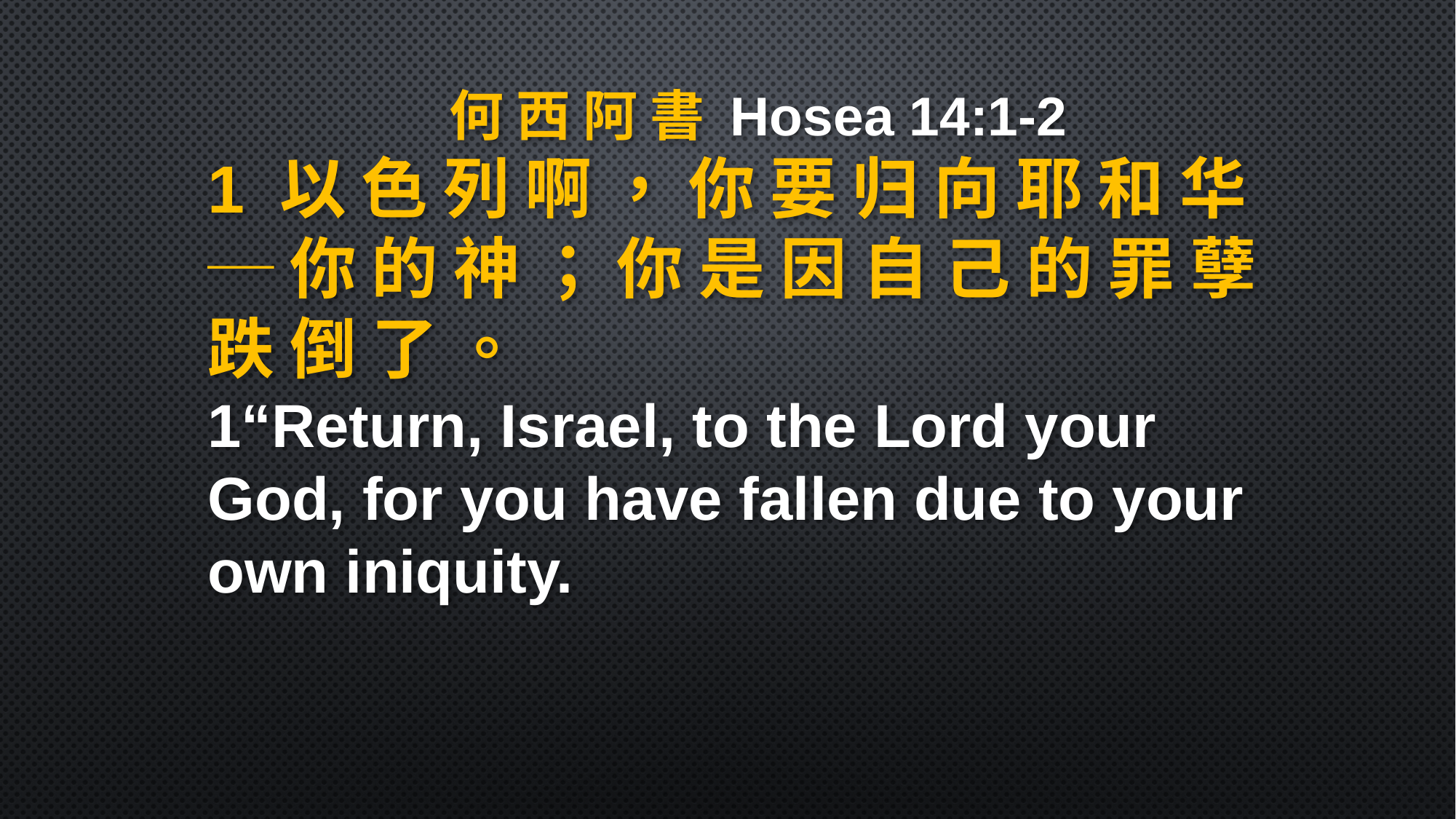

何 西 阿 書 Hosea 14:1-2
1 以 色 列 啊 ， 你 要 归 向 耶 和 华 ─ 你 的 神 ； 你 是 因 自 己 的 罪 孽 跌 倒 了 。
1“Return, Israel, to the Lord your God, for you have fallen due to your own iniquity.